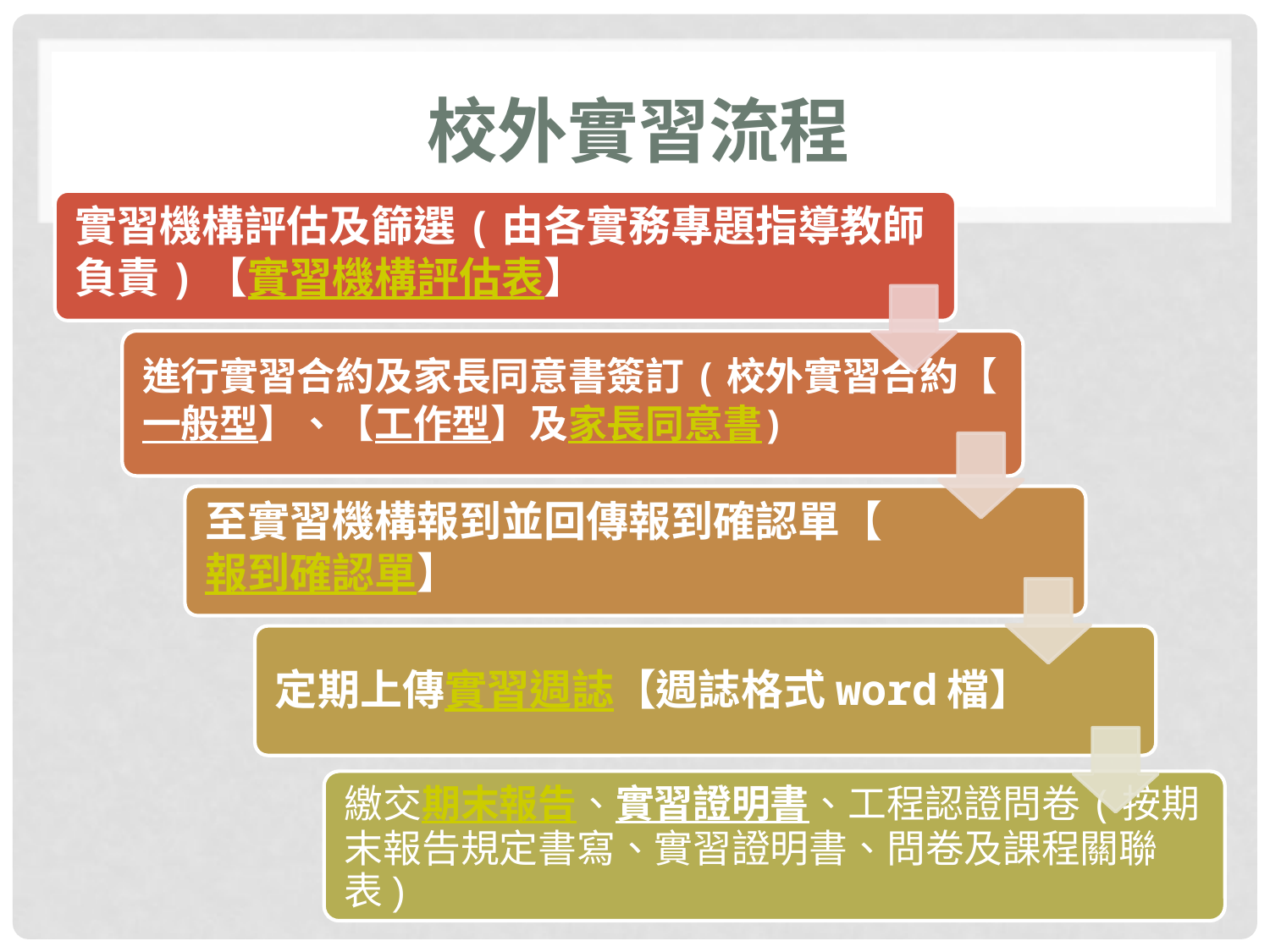

# 校外實習流程
實習機構評估及篩選(由各實務專題指導教師負責)【實習機構評估表】
進行實習合約及家長同意書簽訂(校外實習合約【一般型】、【工作型】及家長同意書)
至實習機構報到並回傳報到確認單【報到確認單】
定期上傳實習週誌【週誌格式word檔】
繳交期末報告、實習證明書、工程認證問卷(按期末報告規定書寫、實習證明書、問卷及課程關聯表)

4